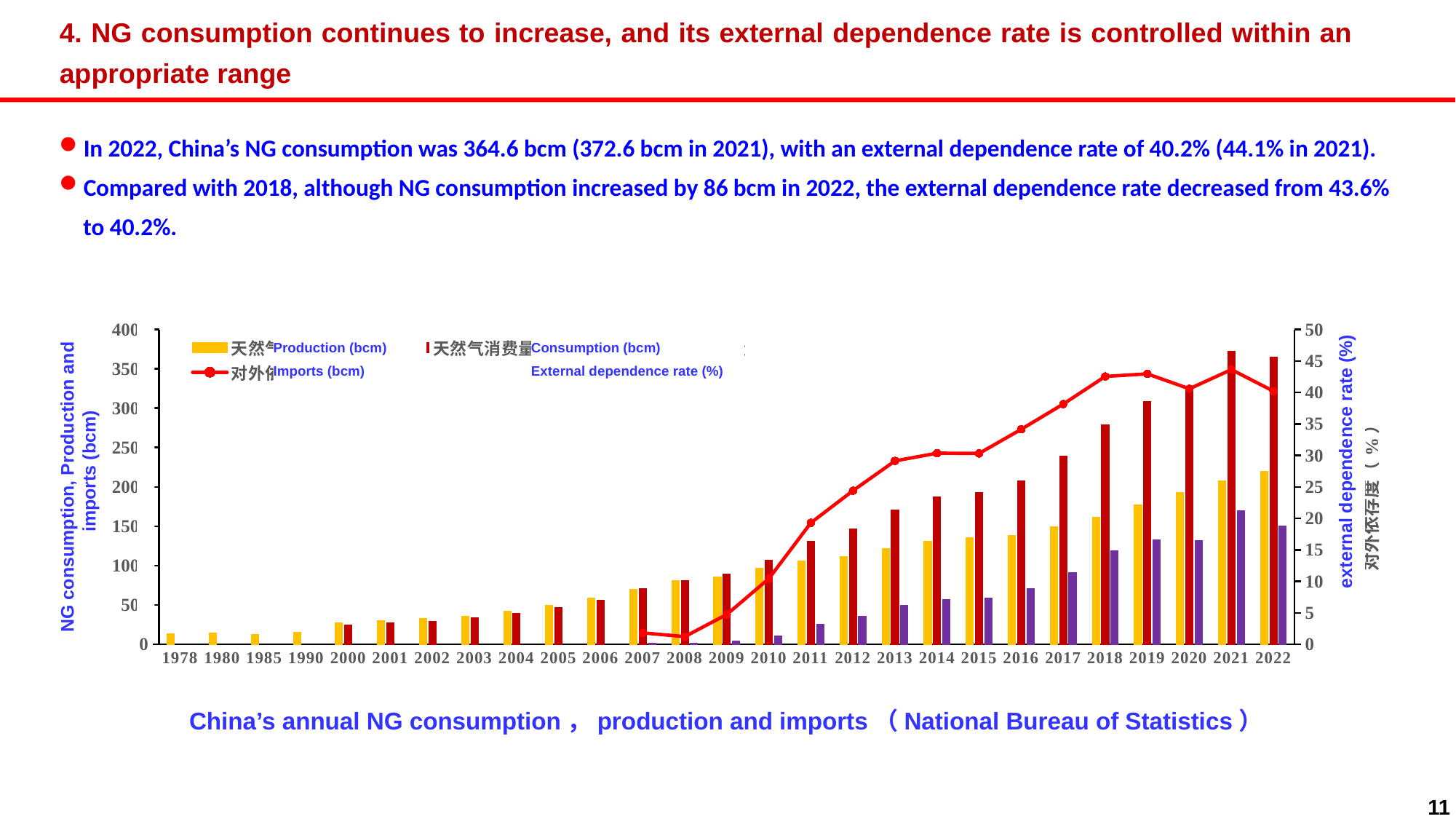

4. NG consumption continues to increase, and its external dependence rate is controlled within an appropriate range
In 2022, China’s NG consumption was 364.6 bcm (372.6 bcm in 2021), with an external dependence rate of 40.2% (44.1% in 2021).
Compared with 2018, although NG consumption increased by 86 bcm in 2022, the external dependence rate decreased from 43.6% to 40.2%.

### Chart

| Category | 天然气生产量(亿方) | 天然气消费量（亿方） | 天然气进口量 | 对外依存度（%） |
|---|---|---|---|---|
| 1978 | 138.0 | None | None | None |
| 1980 | 143.822517207473 | None | None | None |
| 1985 | 130.317109144543 | None | None | None |
| 1990 | 154.183382497542 | None | None | None |
| 2000 | 274.139626352016 | 245.03 | None | None |
| 2001 | 305.675762045231 | 274.3 | None | None |
| 2002 | 329.179203539823 | 291.84 | None | None |
| 2003 | 352.904375614553 | 339.08 | None | None |
| 2004 | 417.861356932153 | 396.72 | None | None |
| 2005 | 497.079646017699 | 467.63 | None | None |
| 2006 | 590.135939036381 | 561.41 | None | None |
| 2007 | 697.846607669616 | 705.23 | 12.83 | 1.81926463706876 |
| 2008 | 809.316617502458 | 812.94 | 9.95000000000005 | 1.22395256722514 |
| 2009 | 859.397492625369 | 895.2 | 42.51 | 4.74865951742627 |
| 2010 | 965.445181907571 | 1069.41 | 111.5 | 10.4263098343947 |
| 2011 | 1061.65609636185 | 1305.3 | 251.93 | 19.3005439362599 |
| 2012 | 1114.78072763028 | 1463.0 | 356.92 | 24.3964456596036 |
| 2013 | 1218.10717797443 | 1705.37 | 496.79 | 29.1309217354592 |
| 2014 | 1311.80850540806 | 1868.94 | 567.37 | 30.3578499042238 |
| 2015 | 1356.68879056047 | 1931.75 | 585.65 | 30.3170700142358 |
| 2016 | 1379.41617502458 | 2078.06 | 709.41 | 34.1380903342541 |
| 2017 | 1491.94444444444 | 2393.7 | 913.35 | 38.1564105777666 |
| 2018 | 1615.30727630285 | 2787.31291333101 | 1185.72291333101 | 42.54 |
| 2019 | 1775.55801376598 | 3088.06310254163 | 1326.32310254163 | 42.95 |
| 2020 | 1925.0 | 3240.0 | 1315.0 | 40.5864197530864 |
| 2021 | 2076.0 | 3726.0 | 1700.0 | 43.6253354804079 |
| 2022 | 2201.0 | 3646.0 | 1503.0 | 40.2 |
Production (bcm)
Consumption (bcm)
Imports (bcm)
External dependence rate (%)
external dependence rate (%)
NG consumption, Production and imports (bcm)
China’s annual NG consumption，production and imports（National Bureau of Statistics）